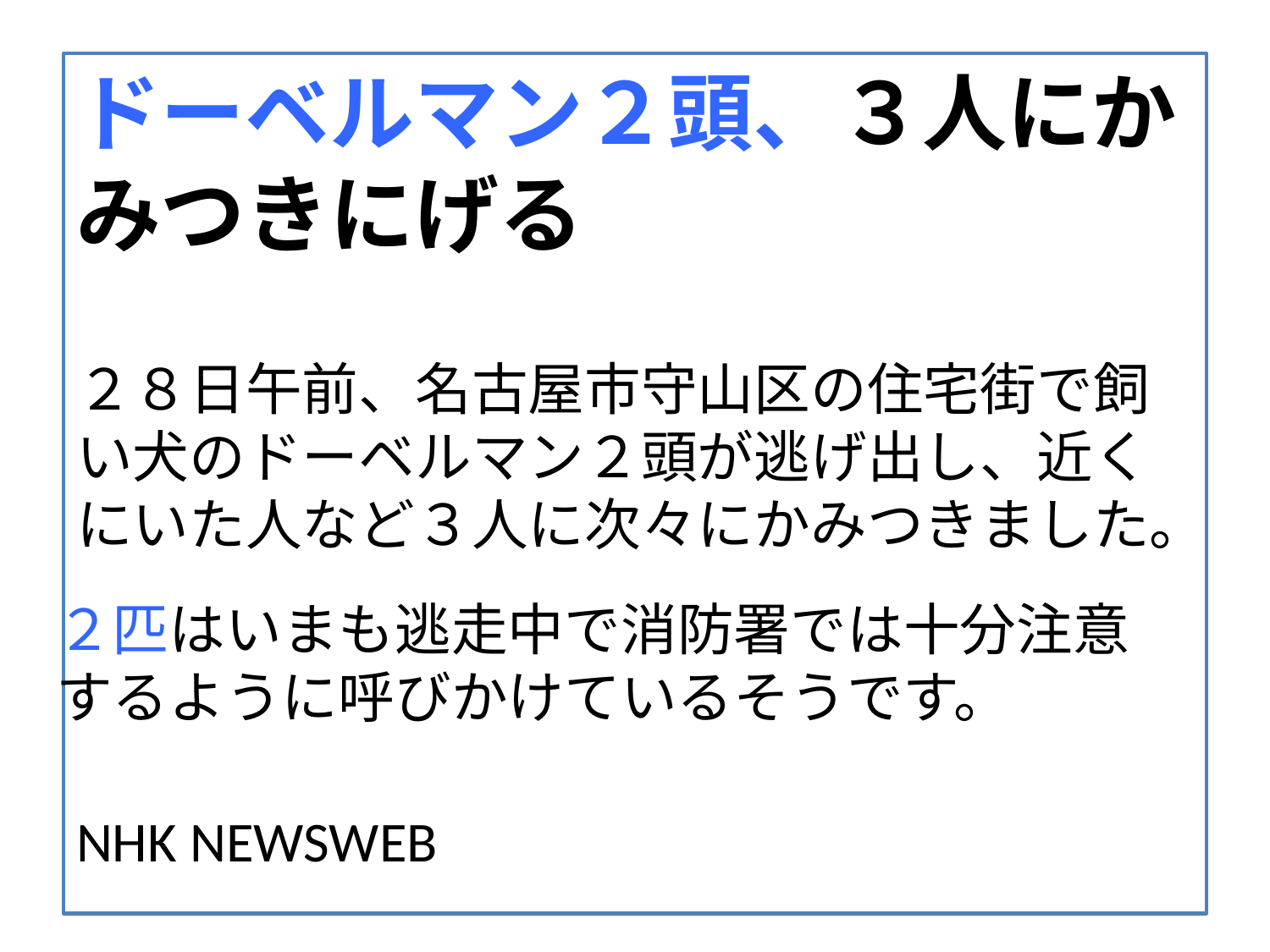

#
ドーベルマン２頭、３人にかみつきにげる

２８日午前、名古屋市守山区の住宅街で飼い犬のドーベルマン２頭が逃げ出し、近くにいた人など３人に次々にかみつきました。

NHK NEWSWEB
２匹はいまも逃走中で消防署では十分注意
するように呼びかけているそうです。